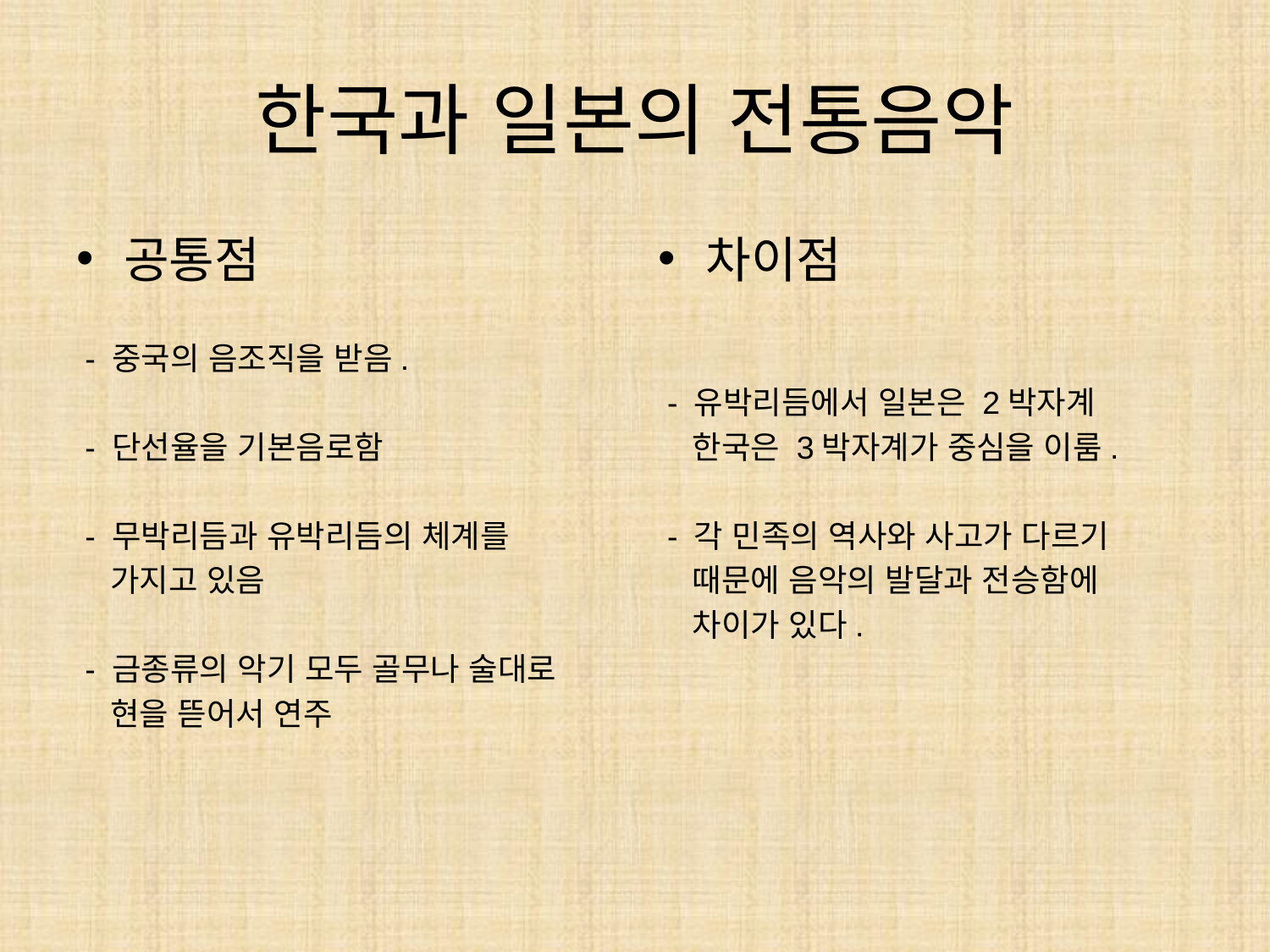

# 한국과 일본의 전통음악
공통점

 - 중국의 음조직을 받음.

 - 단선율을 기본음로함

 - 무박리듬과 유박리듬의 체계를
   가지고 있음

 - 금종류의 악기 모두 골무나 술대로
   현을 뜯어서 연주
차이점

 - 유박리듬에서 일본은 2박자계
   한국은 3박자계가 중심을 이룸.

 - 각 민족의 역사와 사고가 다르기
   때문에 음악의 발달과 전승함에
   차이가 있다.